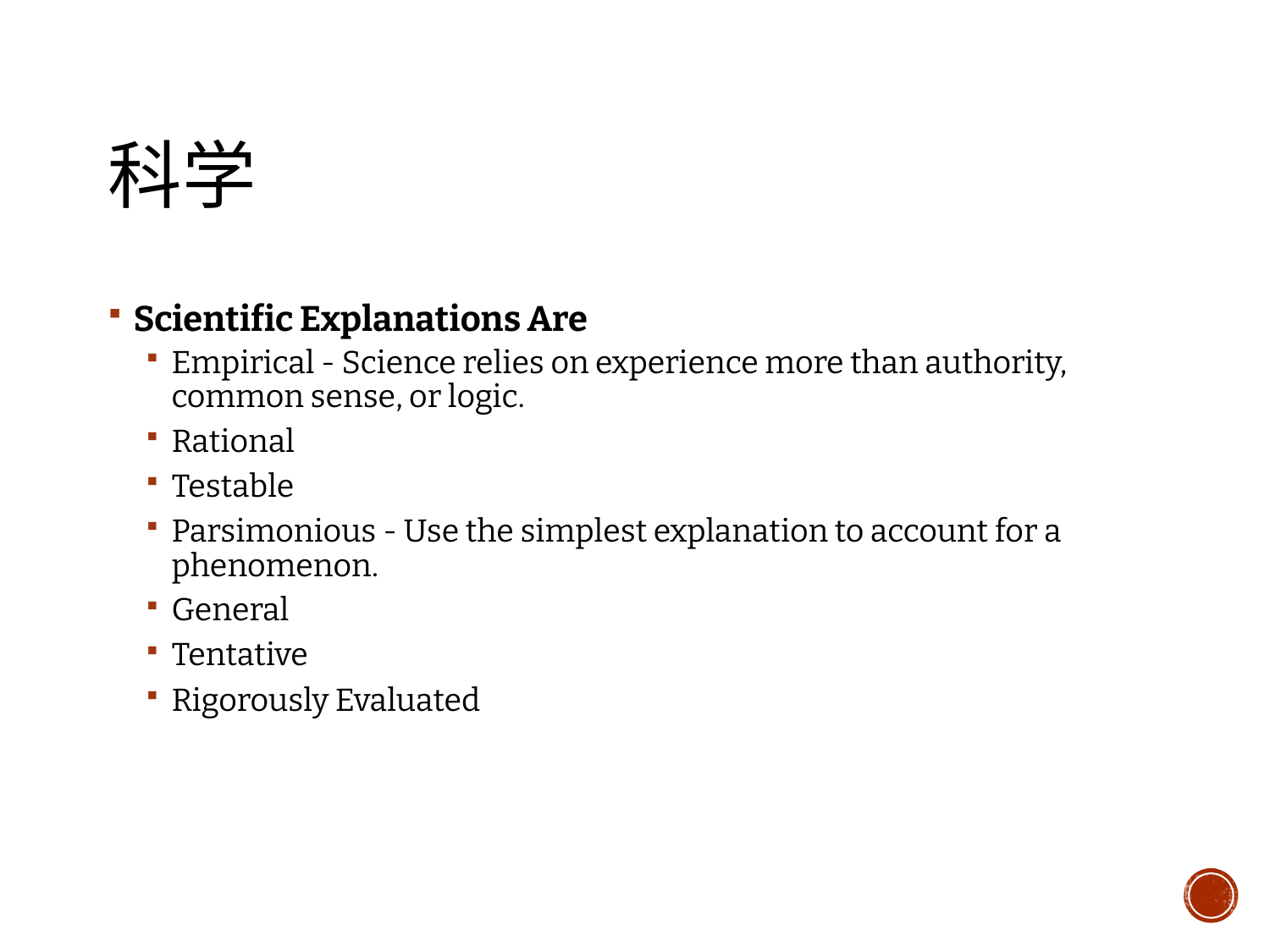

# 科学
Scientific Explanations Are
Empirical - Science relies on experience more than authority, common sense, or logic.
Rational
Testable
Parsimonious - Use the simplest explanation to account for a phenomenon.
General
Tentative
Rigorously Evaluated